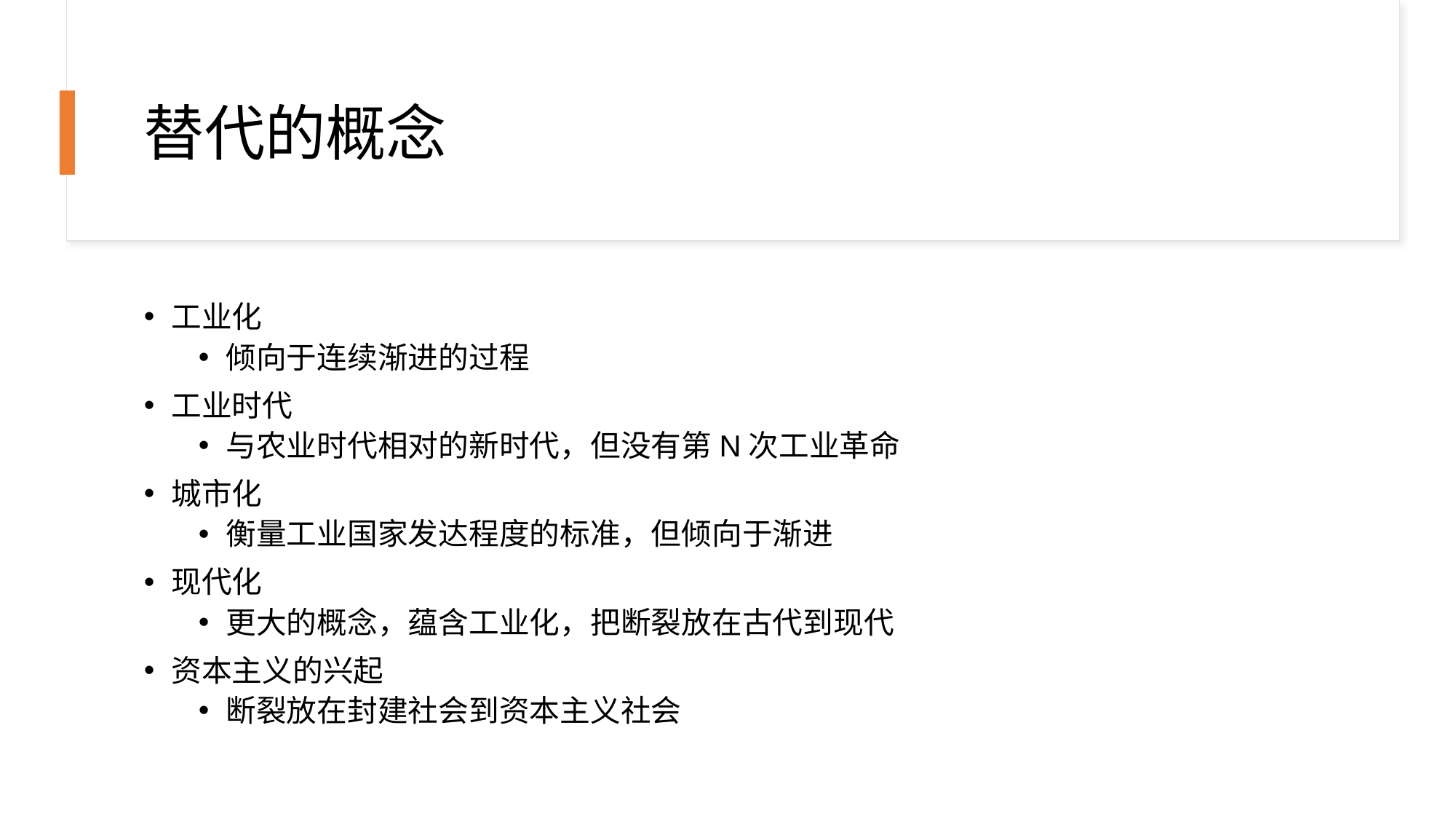

# 替代的概念

工业化
倾向于连续渐进的过程
工业时代
与农业时代相对的新时代，但没有第N次工业革命
城市化
衡量工业国家发达程度的标准，但倾向于渐进
现代化
更大的概念，蕴含工业化，把断裂放在古代到现代
资本主义的兴起
断裂放在封建社会到资本主义社会